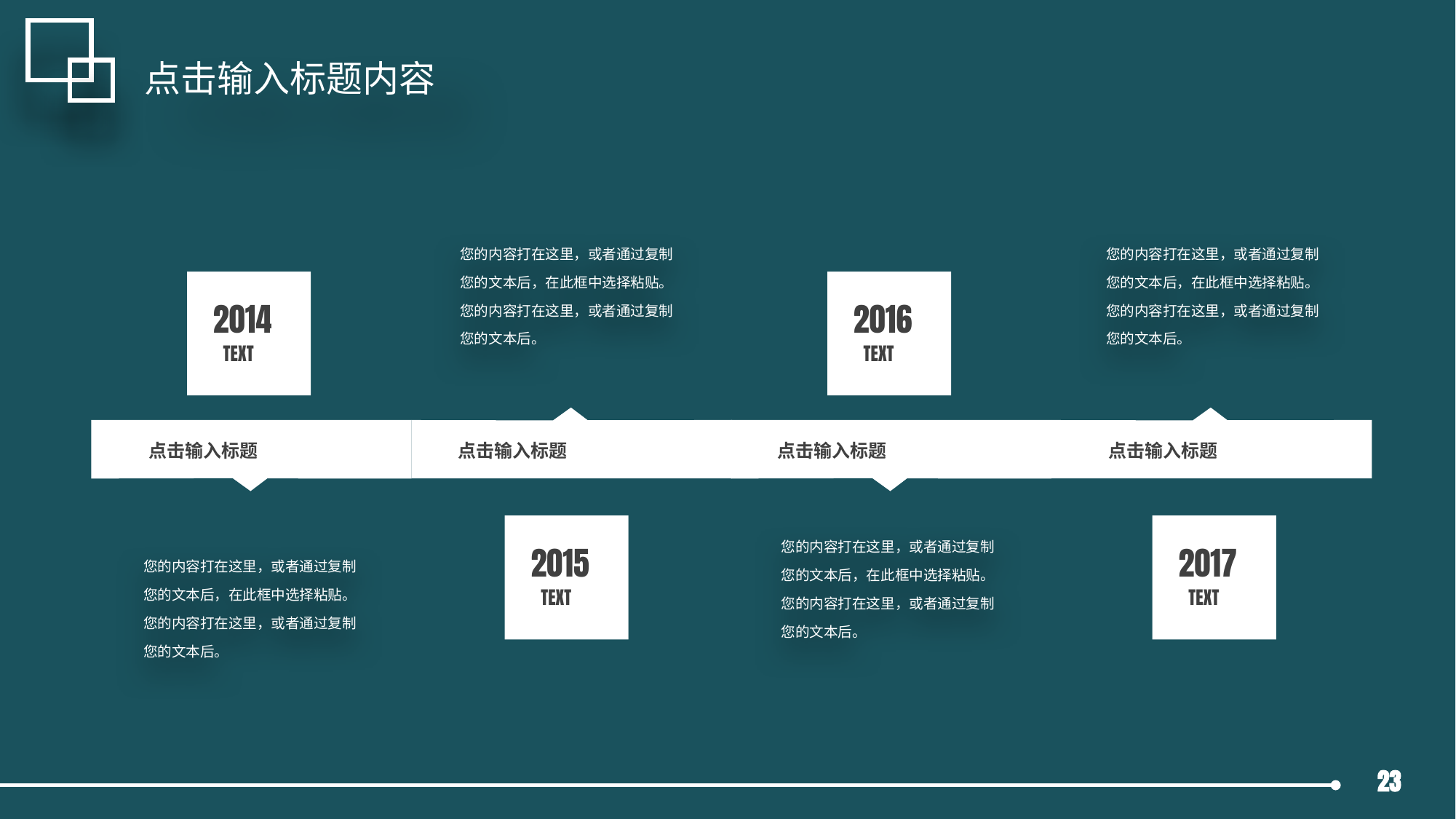

延迟符
点击输入标题内容
您的内容打在这里，或者通过复制您的文本后，在此框中选择粘贴。 您的内容打在这里，或者通过复制您的文本后。
您的内容打在这里，或者通过复制您的文本后，在此框中选择粘贴。 您的内容打在这里，或者通过复制您的文本后。

2014
TEXT

2016
TEXT

点击输入标题

点击输入标题

点击输入标题

点击输入标题

2015
TEXT

2017
TEXT
您的内容打在这里，或者通过复制您的文本后，在此框中选择粘贴。 您的内容打在这里，或者通过复制您的文本后。
您的内容打在这里，或者通过复制您的文本后，在此框中选择粘贴。 您的内容打在这里，或者通过复制您的文本后。
23